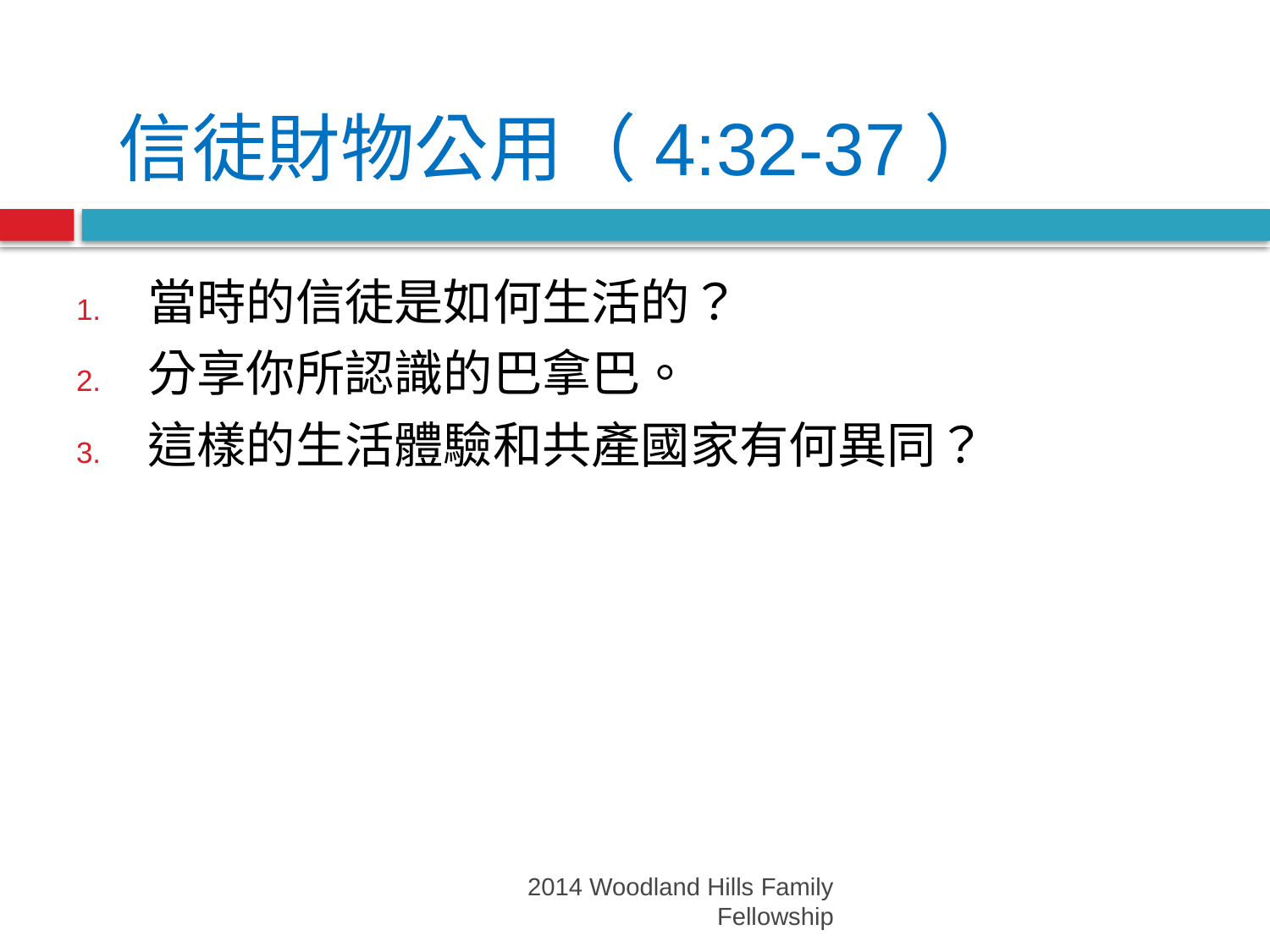

信徒財物公用（4:32-37）
當時的信徒是如何生活的？
分享你所認識的巴拿巴。
這樣的生活體驗和共產國家有何異同？
2014 Woodland Hills Family Fellowship